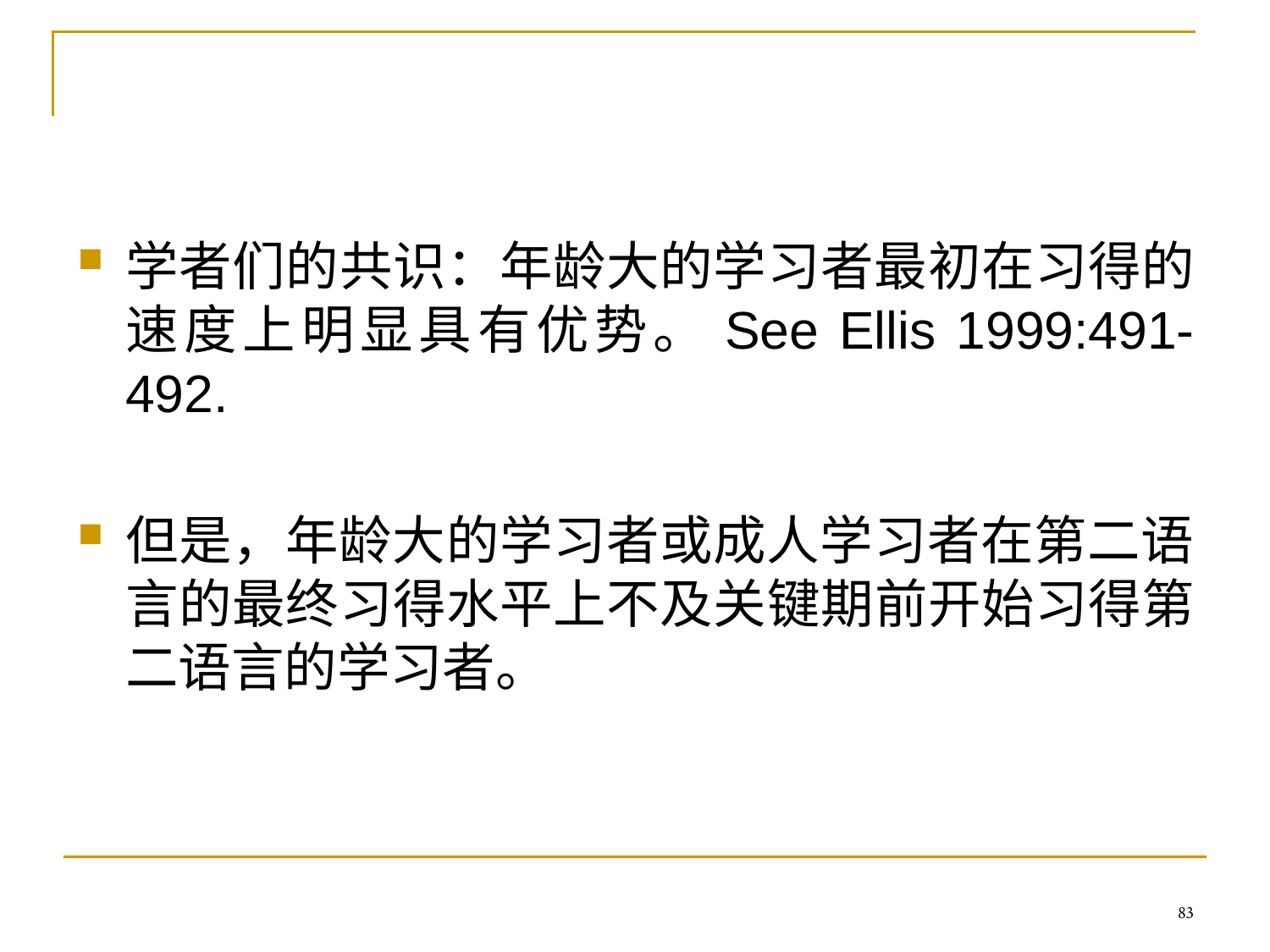

学者们的共识：年龄大的学习者最初在习得的速度上明显具有优势。See Ellis 1999:491-492.

但是，年龄大的学习者或成人学习者在第二语言的最终习得水平上不及关键期前开始习得第二语言的学习者。

83